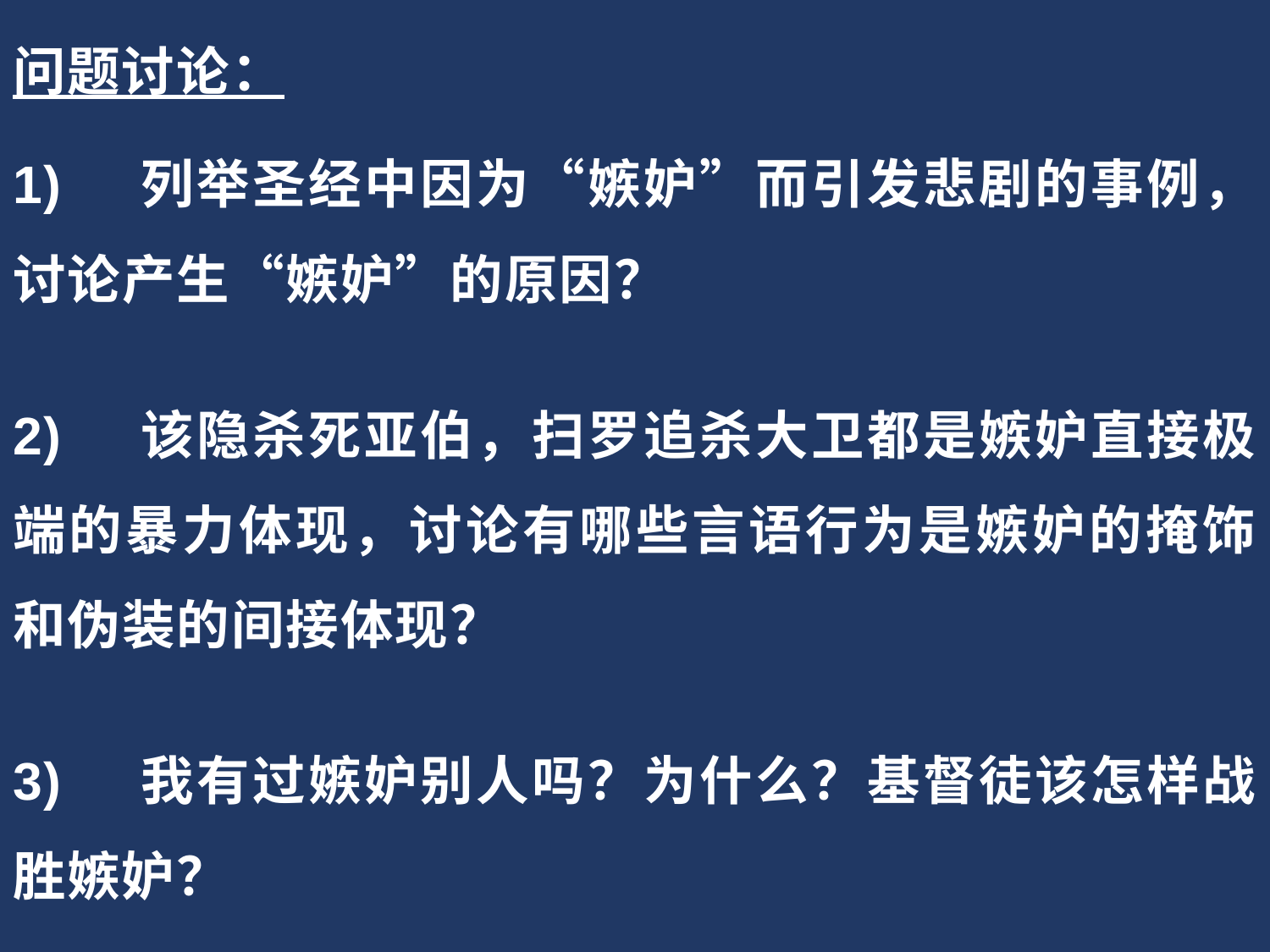

问题讨论：
1)	列举圣经中因为“嫉妒”而引发悲剧的事例，讨论产生“嫉妒”的原因？

2)	该隐杀死亚伯，扫罗追杀大卫都是嫉妒直接极端的暴力体现，讨论有哪些言语行为是嫉妒的掩饰和伪装的间接体现？

3)	我有过嫉妒别人吗？为什么？基督徒该怎样战胜嫉妒？